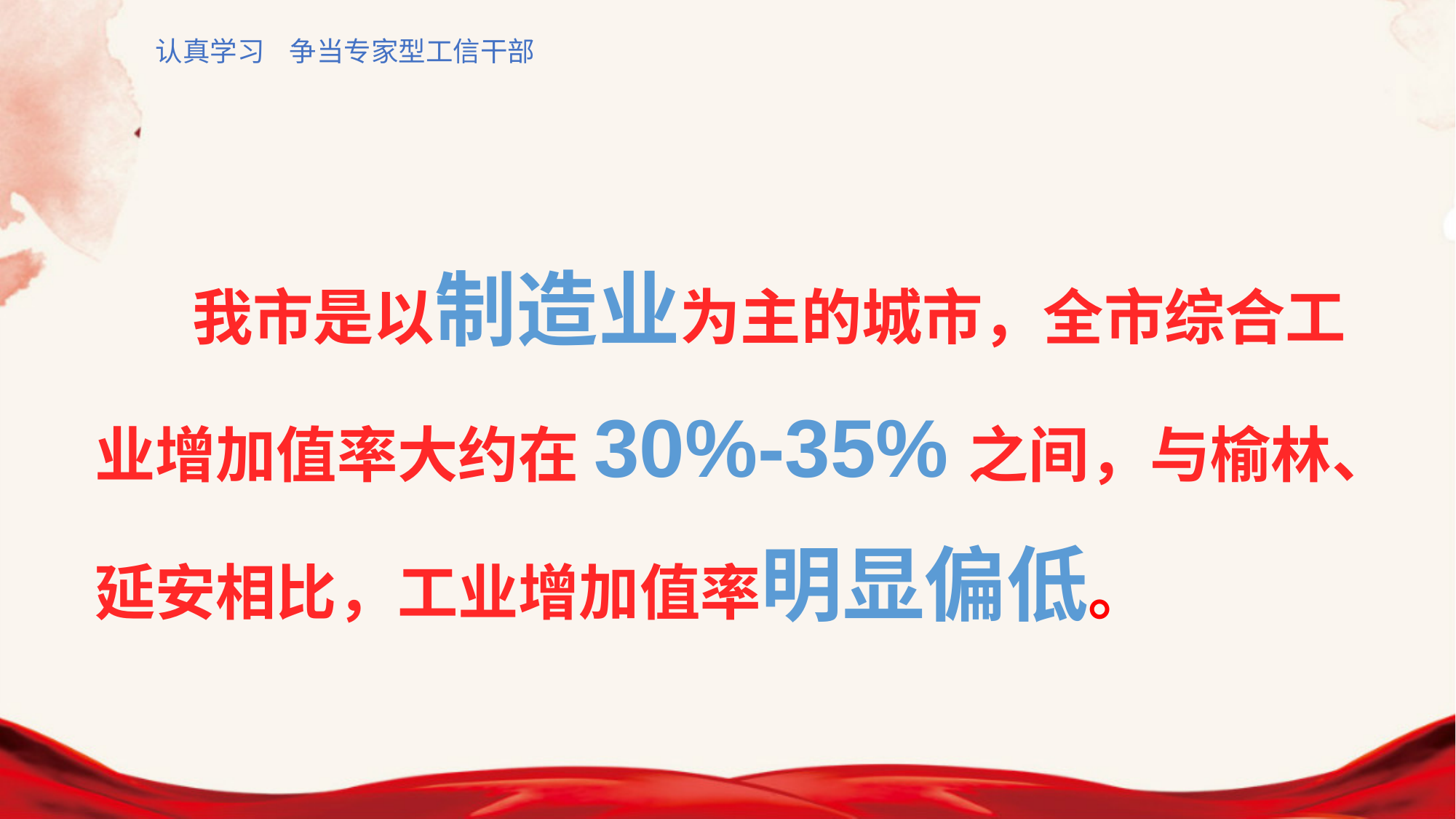

认真学习    争当专家型工信干部
      我市是以制造业为主的城市，全市综合工业增加值率大约在30%-35%之间，与榆林、延安相比，工业增加值率明显偏低。